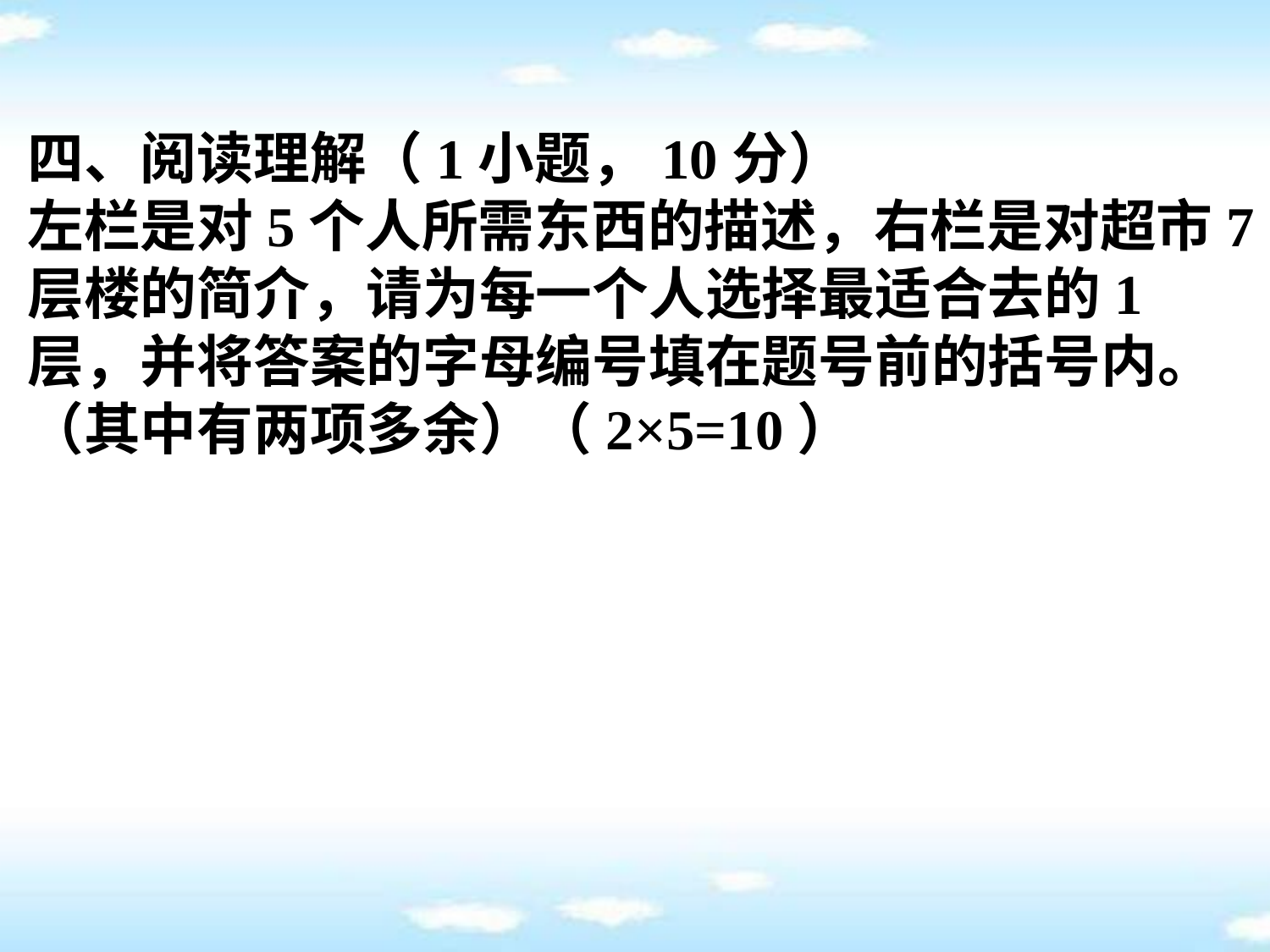

四、阅读理解（1小题，10分）
左栏是对5个人所需东西的描述，右栏是对超市7层楼的简介，请为每一个人选择最适合去的1层，并将答案的字母编号填在题号前的括号内。（其中有两项多余）（2×5=10）